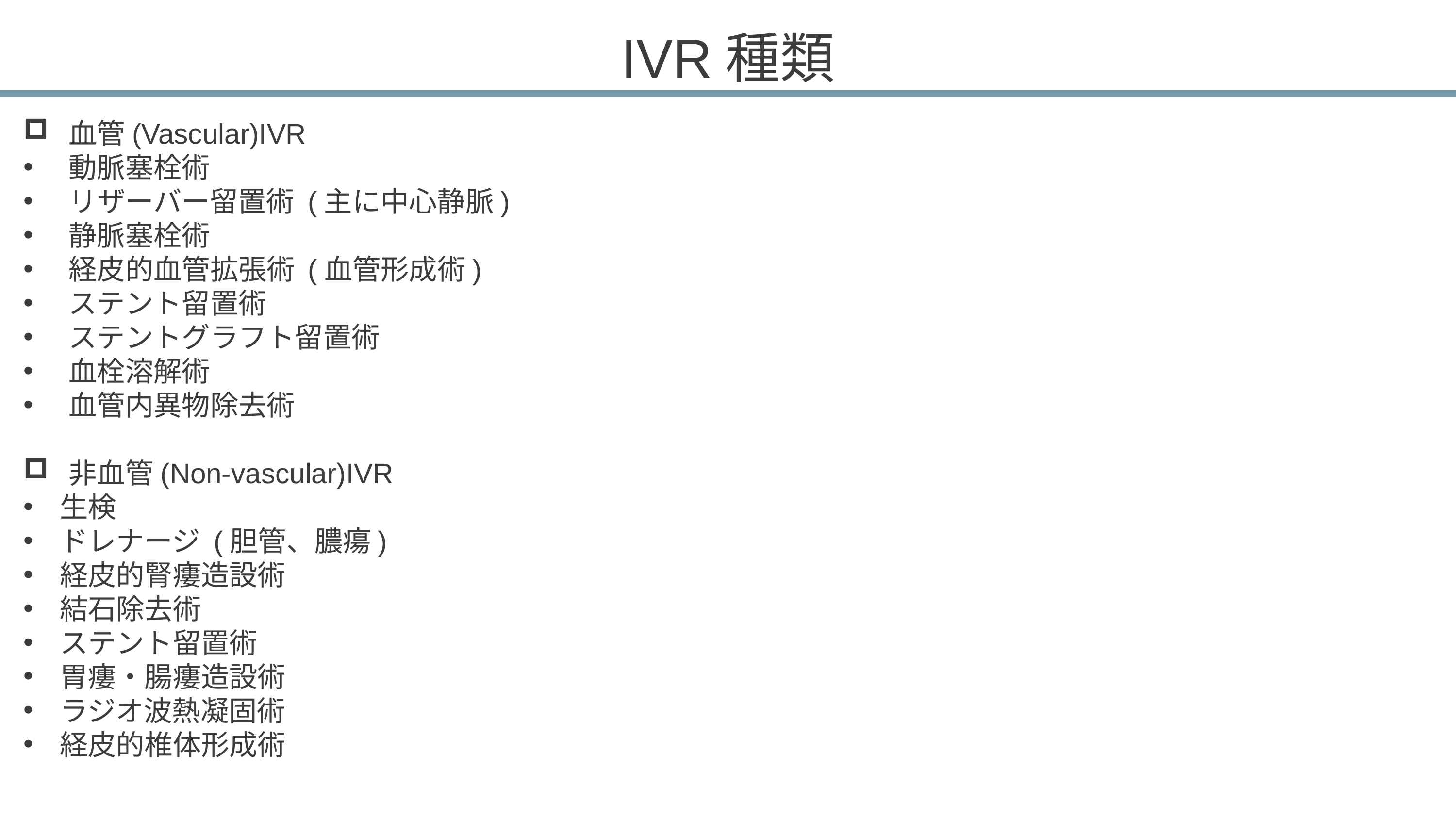

# IVR種類
血管(Vascular)IVR
動脈塞栓術
リザーバー留置術 (主に中心静脈)
静脈塞栓術
経皮的血管拡張術 (血管形成術)
ステント留置術
ステントグラフト留置術
血栓溶解術
血管内異物除去術

非血管(Non-vascular)IVR
生検
ドレナージ (胆管、膿瘍)
経皮的腎瘻造設術
結石除去術
ステント留置術
胃瘻・腸瘻造設術
ラジオ波熱凝固術
経皮的椎体形成術